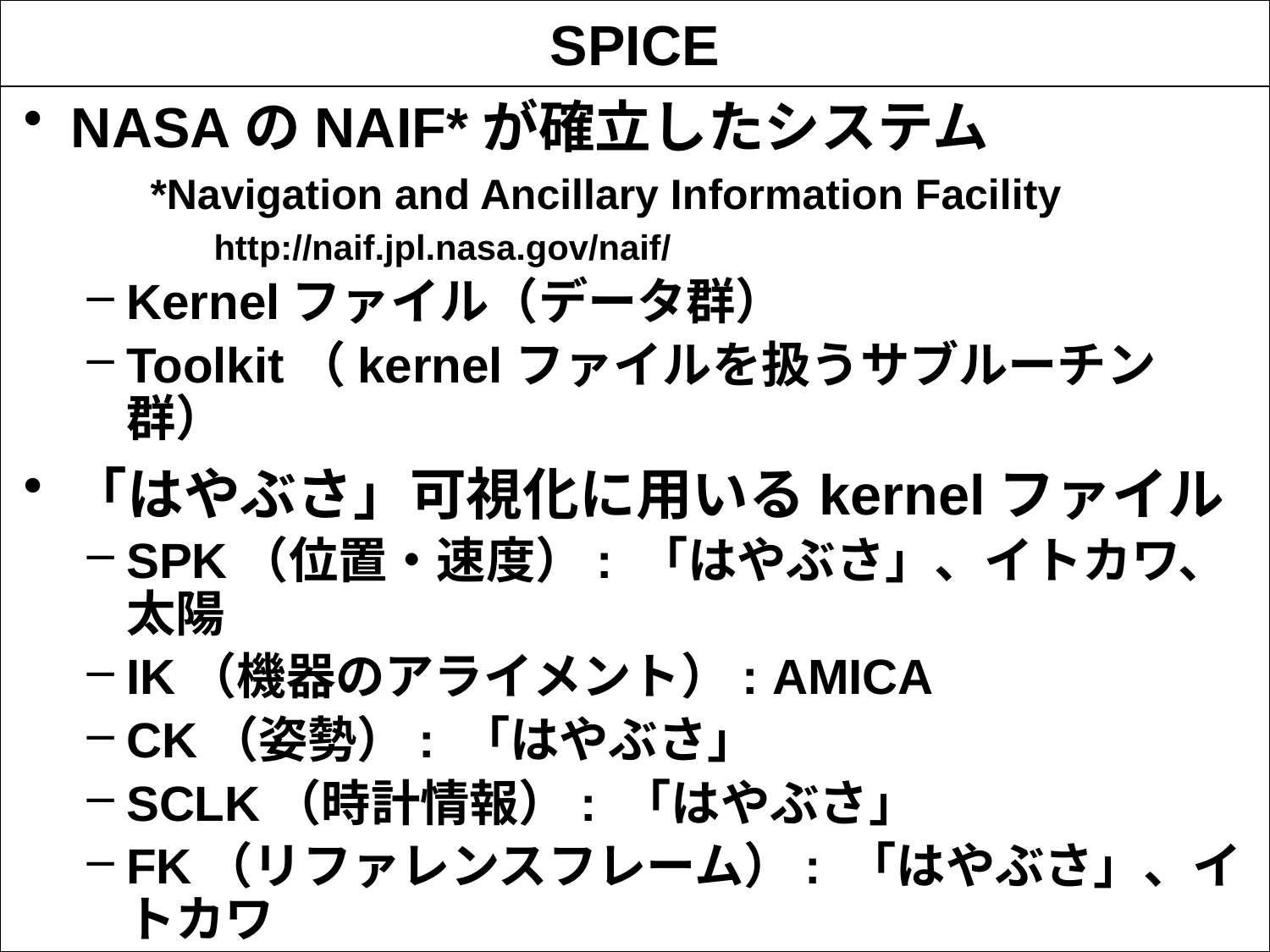

# SPICE
NASAのNAIF*が確立したシステム
*Navigation and Ancillary Information Facility
http://naif.jpl.nasa.gov/naif/
Kernelファイル（データ群）
Toolkit（kernelファイルを扱うサブルーチン群）
「はやぶさ」可視化に用いるkernelファイル
SPK（位置・速度）: 「はやぶさ」、イトカワ、太陽
IK（機器のアライメント）: AMICA
CK（姿勢）: 「はやぶさ」
SCLK（時計情報）: 「はやぶさ」
FK（リファレンスフレーム）: 「はやぶさ」、イトカワ
PCK（天体情報）: イトカワ, etc.